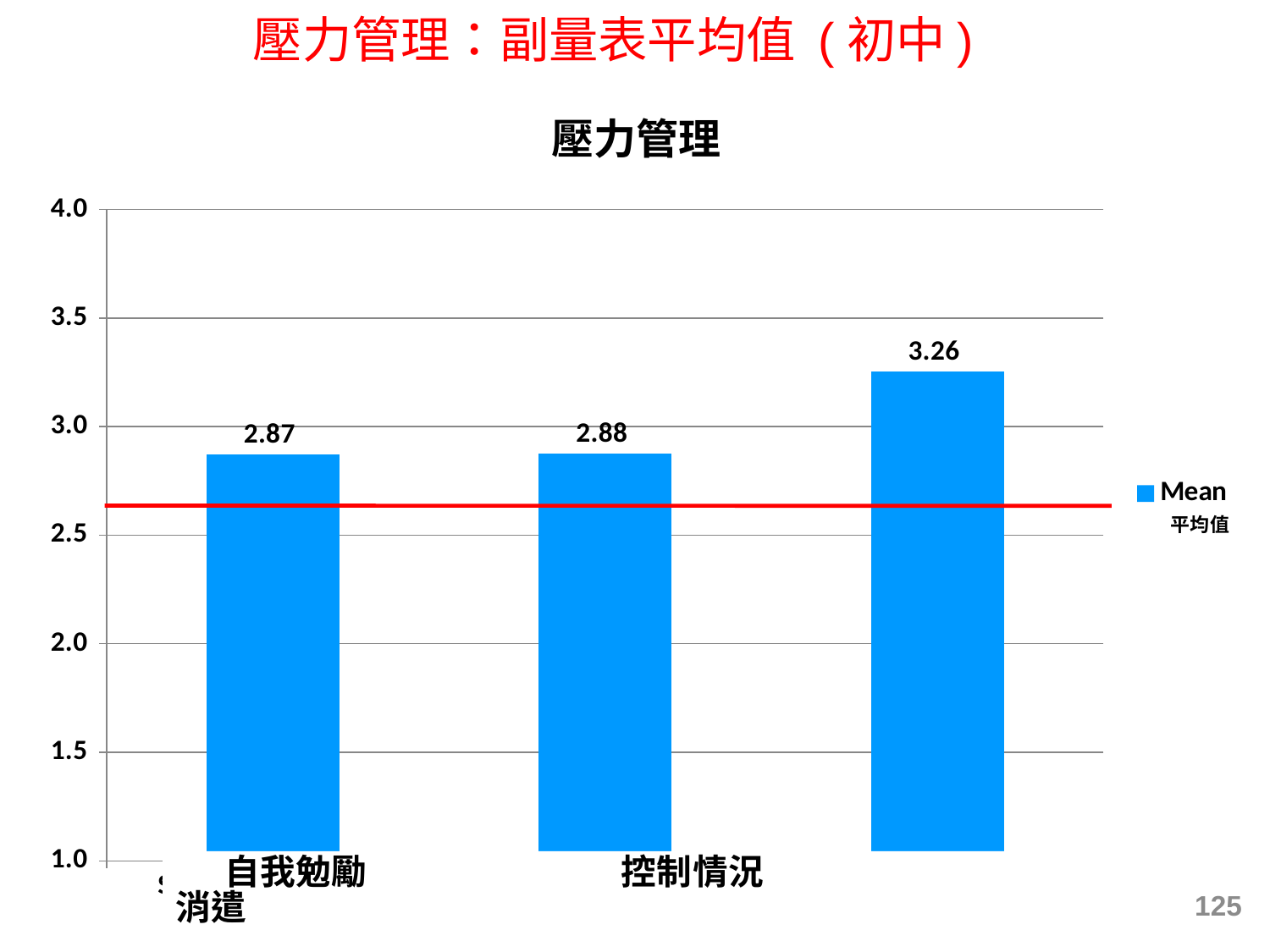

壓力管理：副量表平均值 (初中)

### Chart: 壓力管理

| Category | Mean |
|---|---|
| Self Encouragement | 2.8721572842491767 |
| Situation control | 2.8752093689820466 |
| Recreation | 3.2555055727138447 |
125